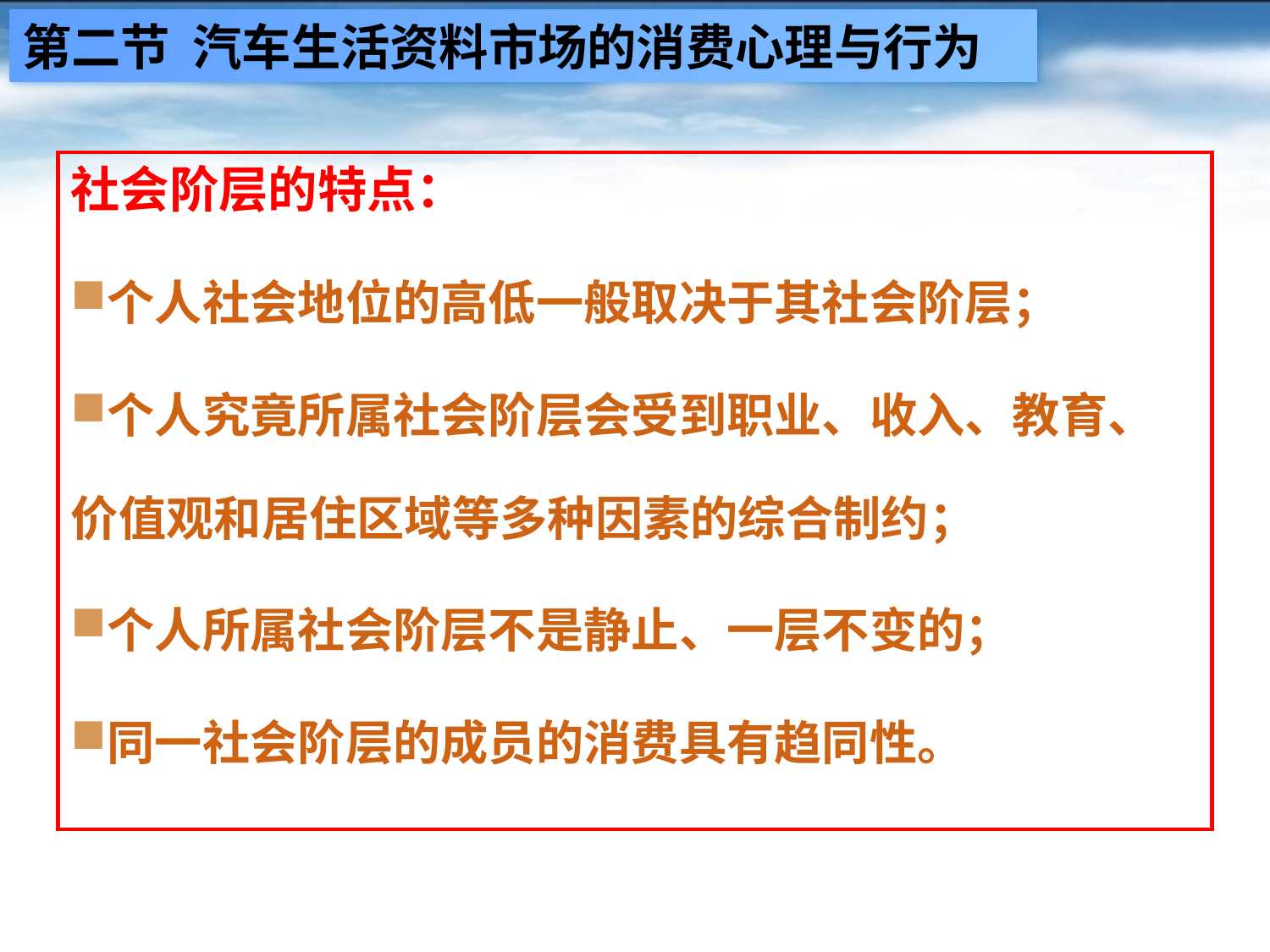

第二节  汽车生活资料市场的消费心理与行为
社会阶层的特点：
个人社会地位的高低一般取决于其社会阶层；
个人究竟所属社会阶层会受到职业、收入、教育、价值观和居住区域等多种因素的综合制约；
个人所属社会阶层不是静止、一层不变的；
同一社会阶层的成员的消费具有趋同性。